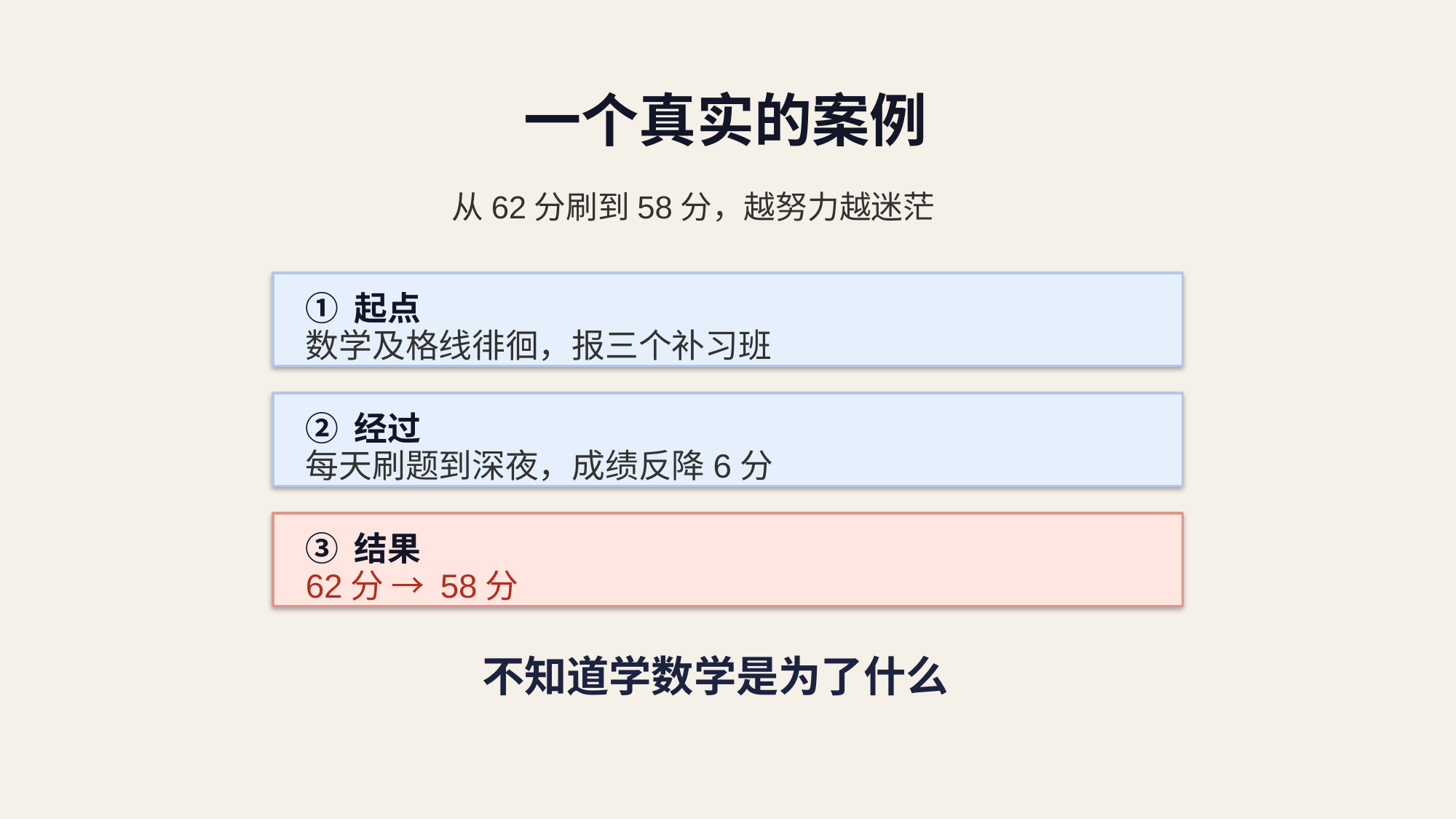

一个真实的案例
从62分刷到58分，越努力越迷茫

① 起点
数学及格线徘徊，报三个补习班

② 经过
每天刷题到深夜，成绩反降6分

③ 结果
62分 → 58分
不知道学数学是为了什么